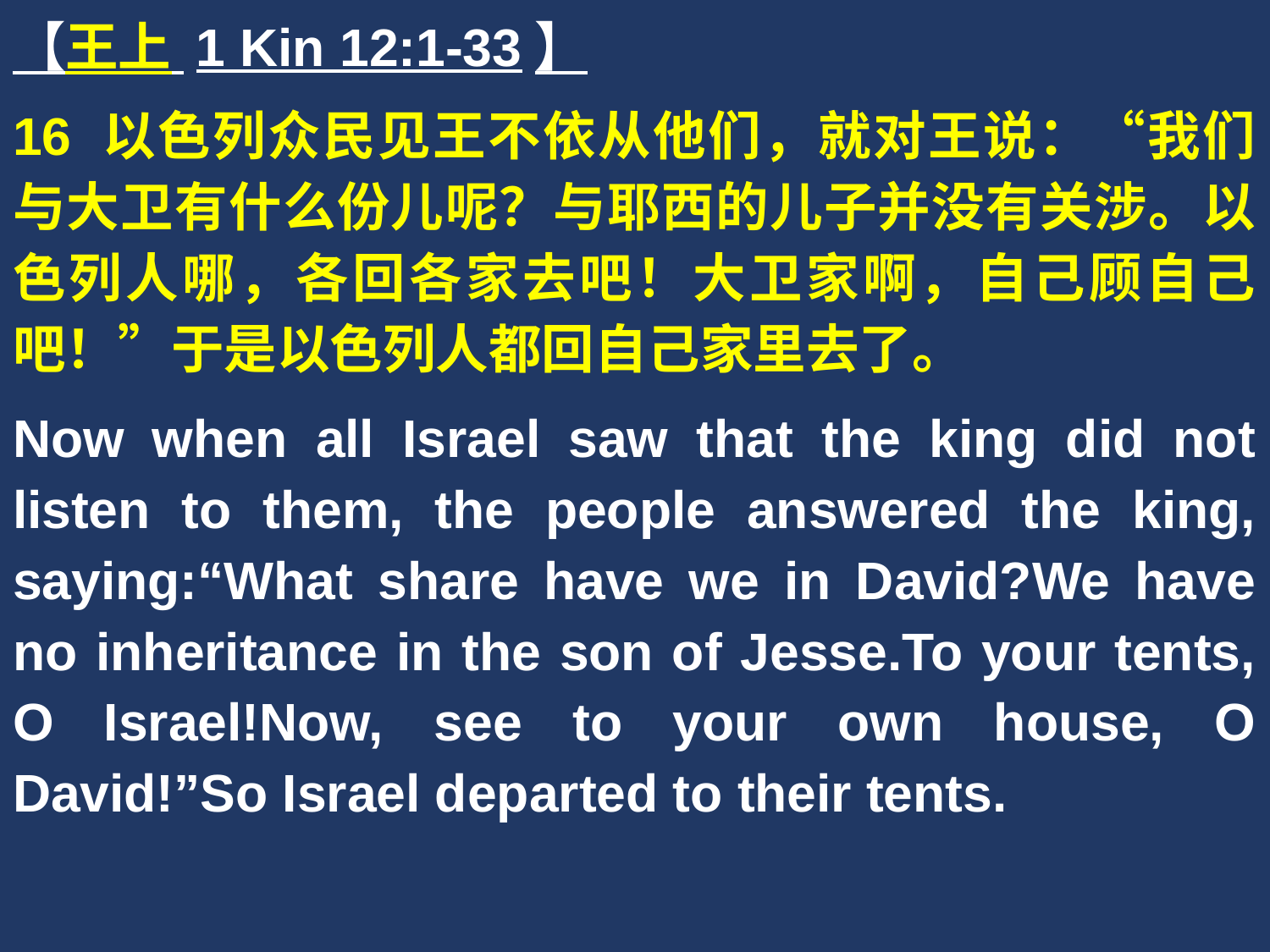

【王上 1 Kin 12:1-33】
16 以色列众民见王不依从他们，就对王说：“我们与大卫有什么份儿呢？与耶西的儿子并没有关涉。以色列人哪，各回各家去吧！大卫家啊，自己顾自己吧！”于是以色列人都回自己家里去了。
Now when all Israel saw that the king did not listen to them, the people answered the king, saying:“What share have we in David?We have no inheritance in the son of Jesse.To your tents, O Israel!Now, see to your own house, O David!”So Israel departed to their tents.